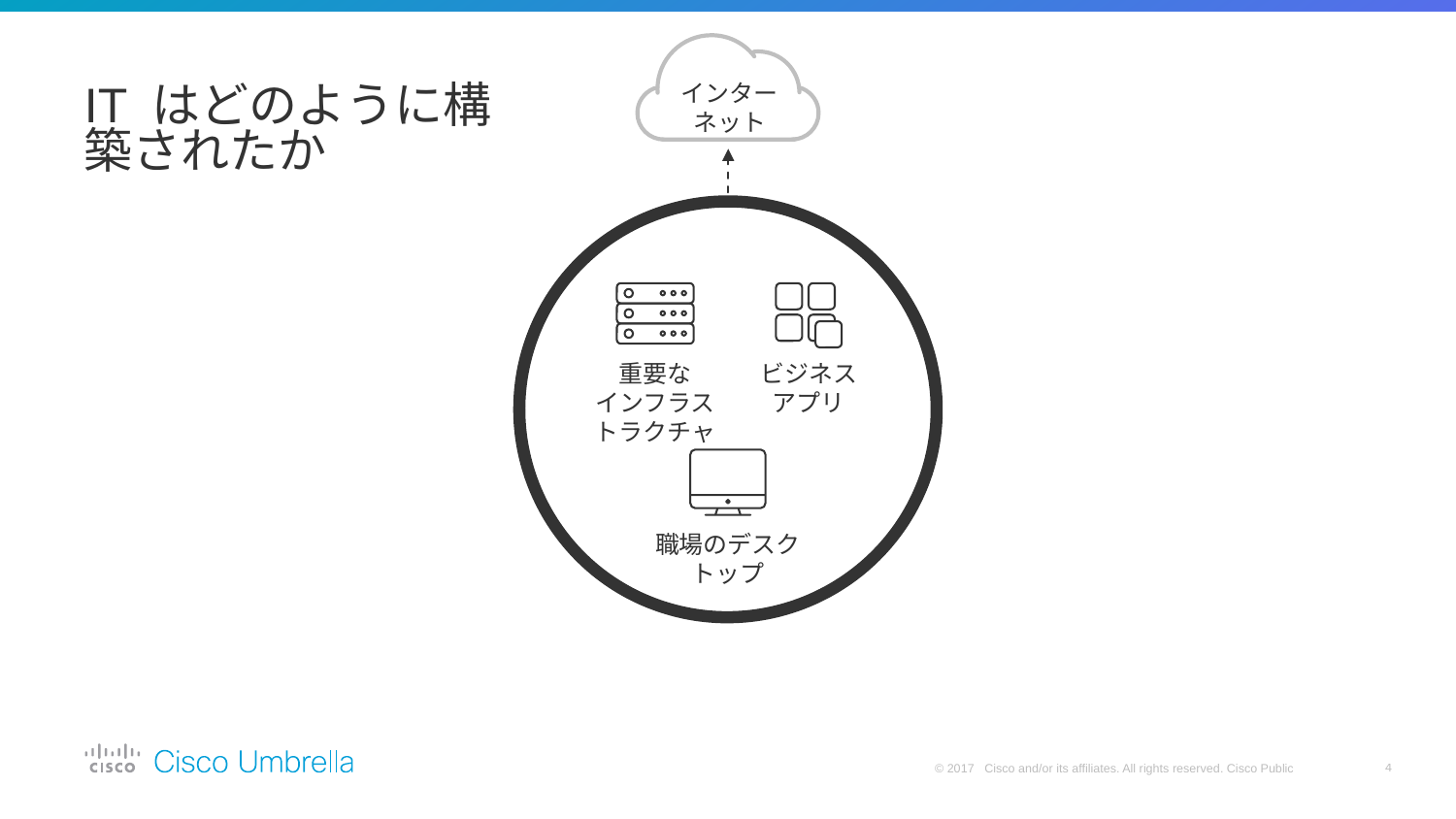

インターネット
# IT はどのように構築されたか

重要な
インフラストラクチャ
ビジネス アプリ

職場のデスクトップ